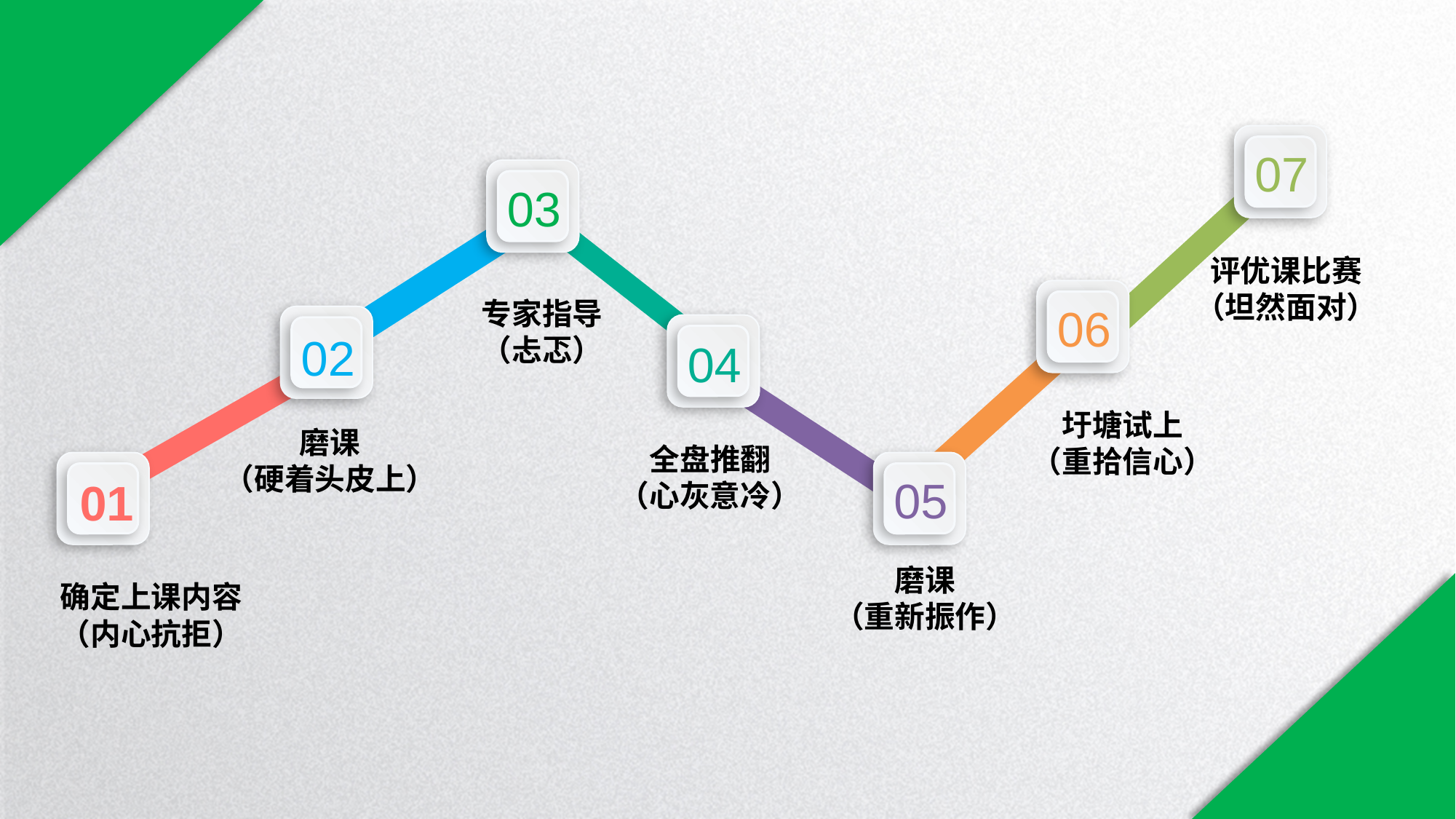

07

03
评优课比赛
（坦然面对）

06

专家指导
（忐忑）

02

04
圩塘试上
（重拾信心）

磨课
（硬着头皮上）

全盘推翻
（心灰意冷）

01

05
磨课
（重新振作）

确定上课内容
（内心抗拒）